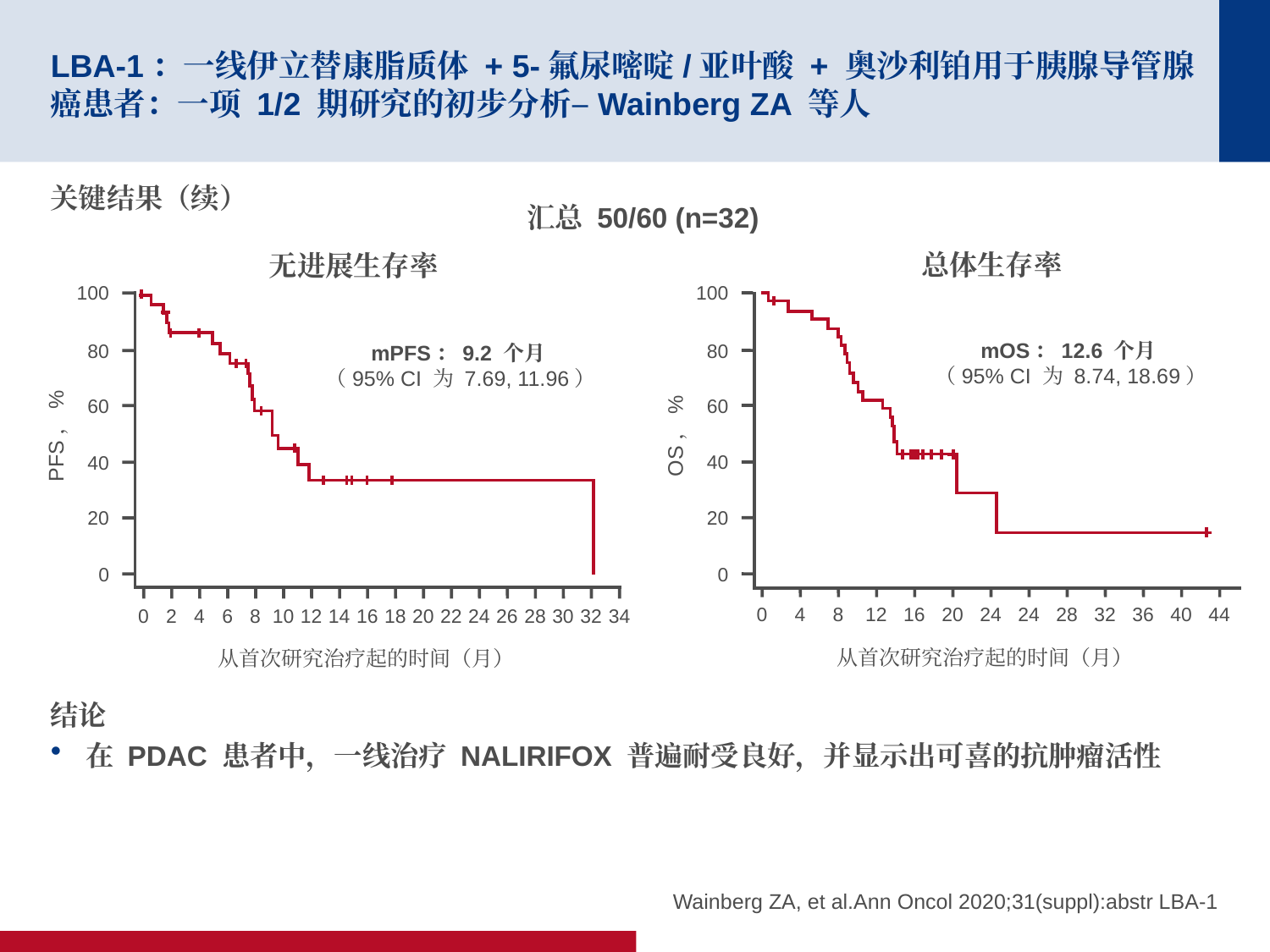

# LBA-1：一线伊立替康脂质体 + 5-氟尿嘧啶/亚叶酸 + 奥沙利铂用于胰腺导管腺癌患者：一项 1/2 期研究的初步分析–Wainberg ZA 等人
关键结果（续）
结论
在 PDAC 患者中，一线治疗 NALIRIFOX 普遍耐受良好，并显示出可喜的抗肿瘤活性
汇总 50/60 (n=32)
总体生存率
无进展生存率
100

80

60

OS，%
40

20

0

0
4
8
12
16
20
24
24
28
32
36
40
44
从首次研究治疗起的时间（月）
100

80

60

PFS，%
40

20

0

0
2
4
6
8
10
12
14
16
18
20
22
24
26
28
30
32
34
从首次研究治疗起的时间（月）
mOS：12.6 个月
（95% CI 为 8.74, 18.69）
mPFS：9.2 个月
（95% CI 为 7.69, 11.96）
Wainberg ZA, et al.Ann Oncol 2020;31(suppl):abstr LBA-1